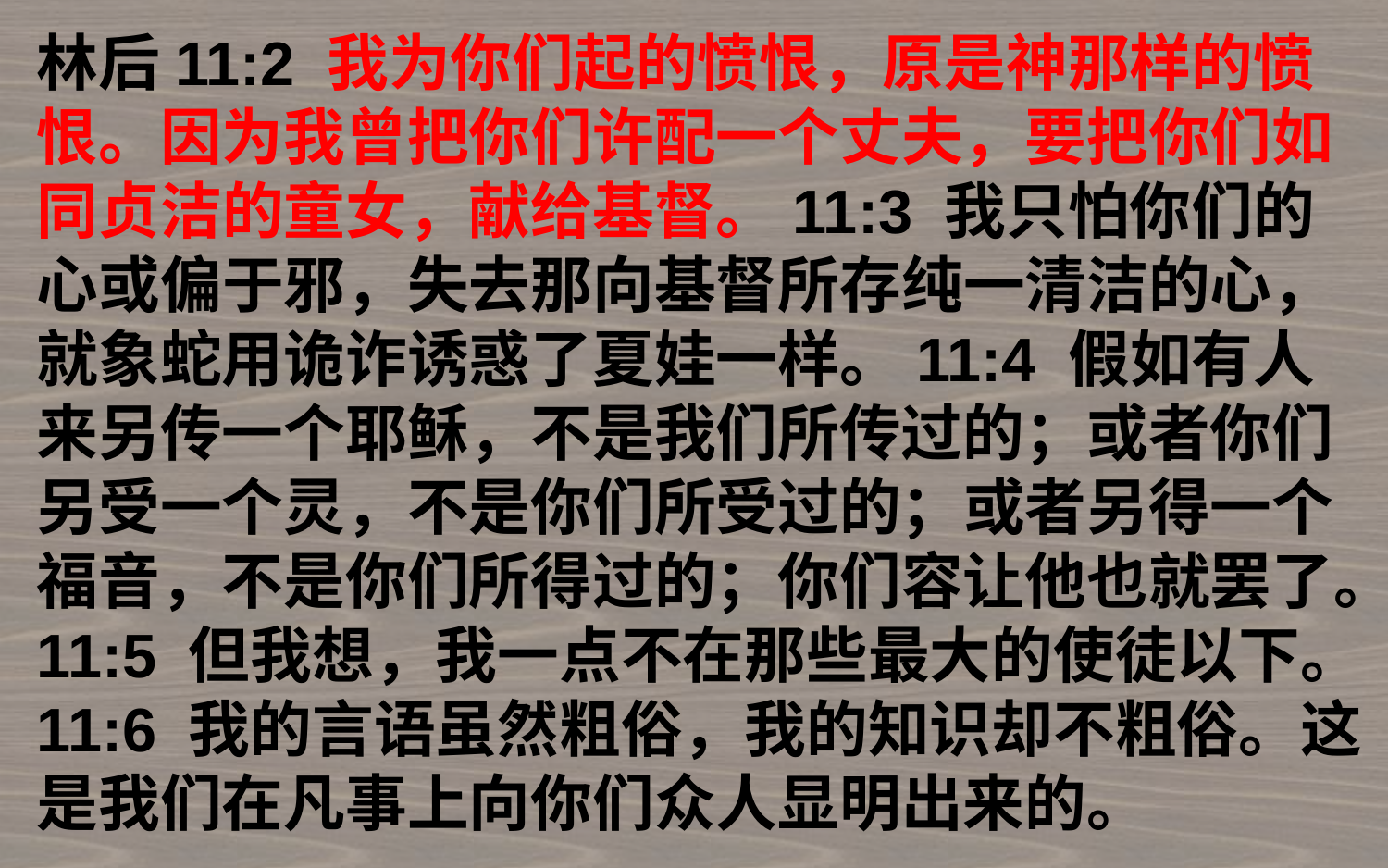

林后11:2 我为你们起的愤恨，原是神那样的愤恨。因为我曾把你们许配一个丈夫，要把你们如同贞洁的童女，献给基督。11:3 我只怕你们的心或偏于邪，失去那向基督所存纯一清洁的心，就象蛇用诡诈诱惑了夏娃一样。11:4 假如有人来另传一个耶稣，不是我们所传过的；或者你们另受一个灵，不是你们所受过的；或者另得一个福音，不是你们所得过的；你们容让他也就罢了。11:5 但我想，我一点不在那些最大的使徒以下。11:6 我的言语虽然粗俗，我的知识却不粗俗。这是我们在凡事上向你们众人显明出来的。